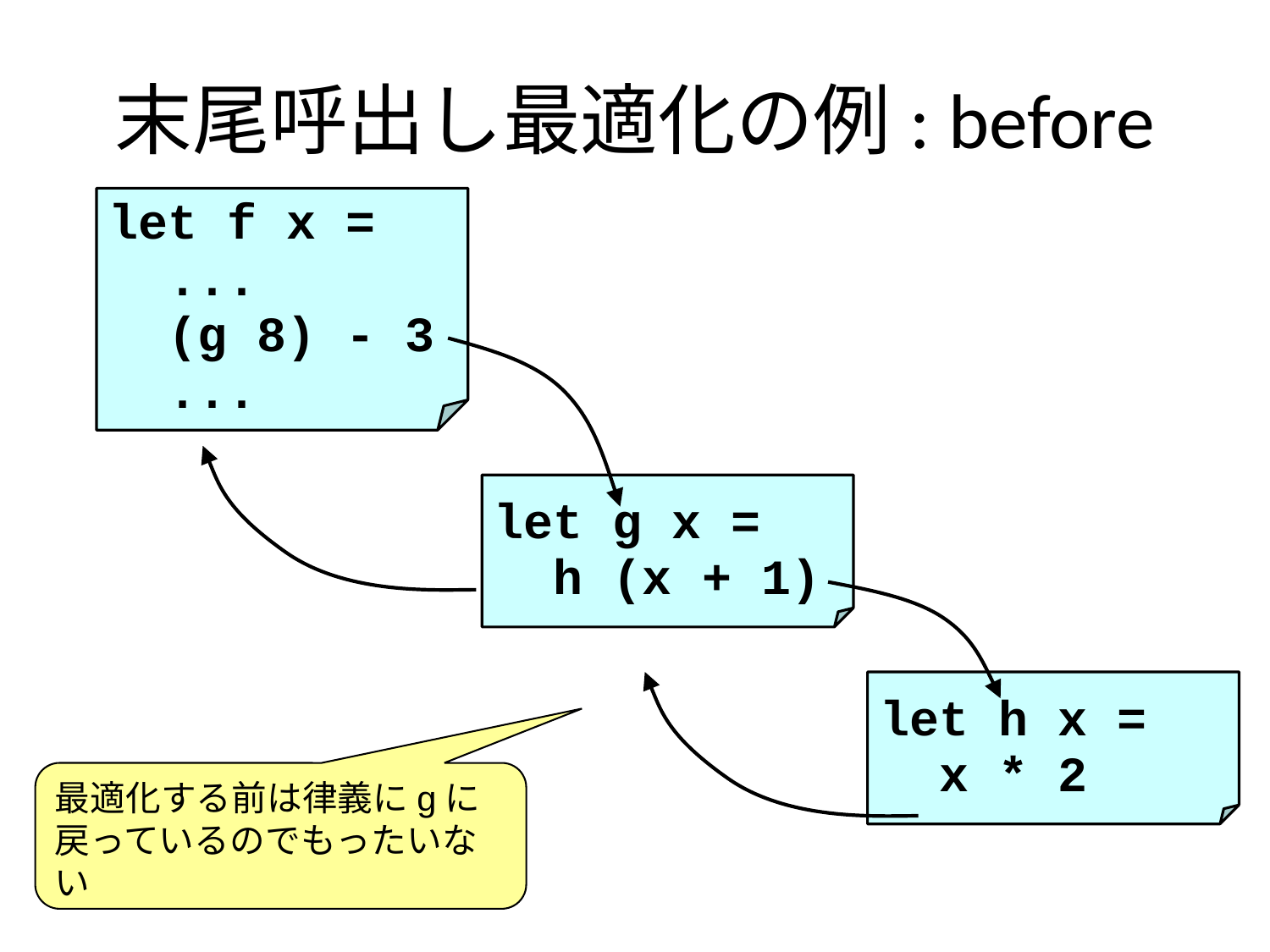

# 末尾呼出し最適化の例: before

let f x =
  ...
  (g 8) - 3
  ...

let g x =
  h (x + 1)

let h x =
  x * 2
最適化する前は律義にgに戻っているのでもったいない